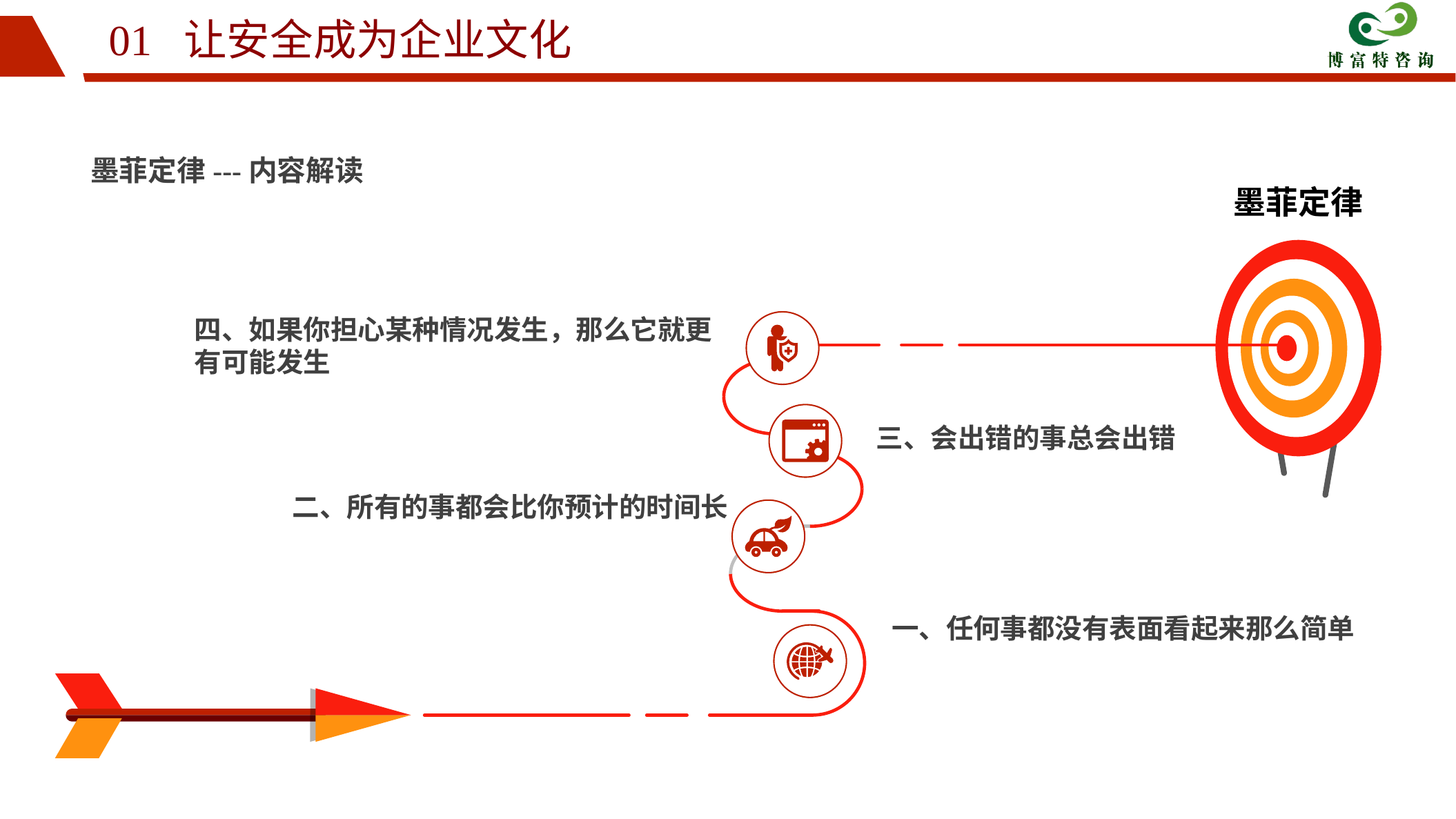

01  让安全成为企业文化

墨菲定律---内容解读
墨菲定律

四、如果你担心某种情况发生，那么它就更有可能发生

三、会出错的事总会出错

二、所有的事都会比你预计的时间长

一、任何事都没有表面看起来那么简单